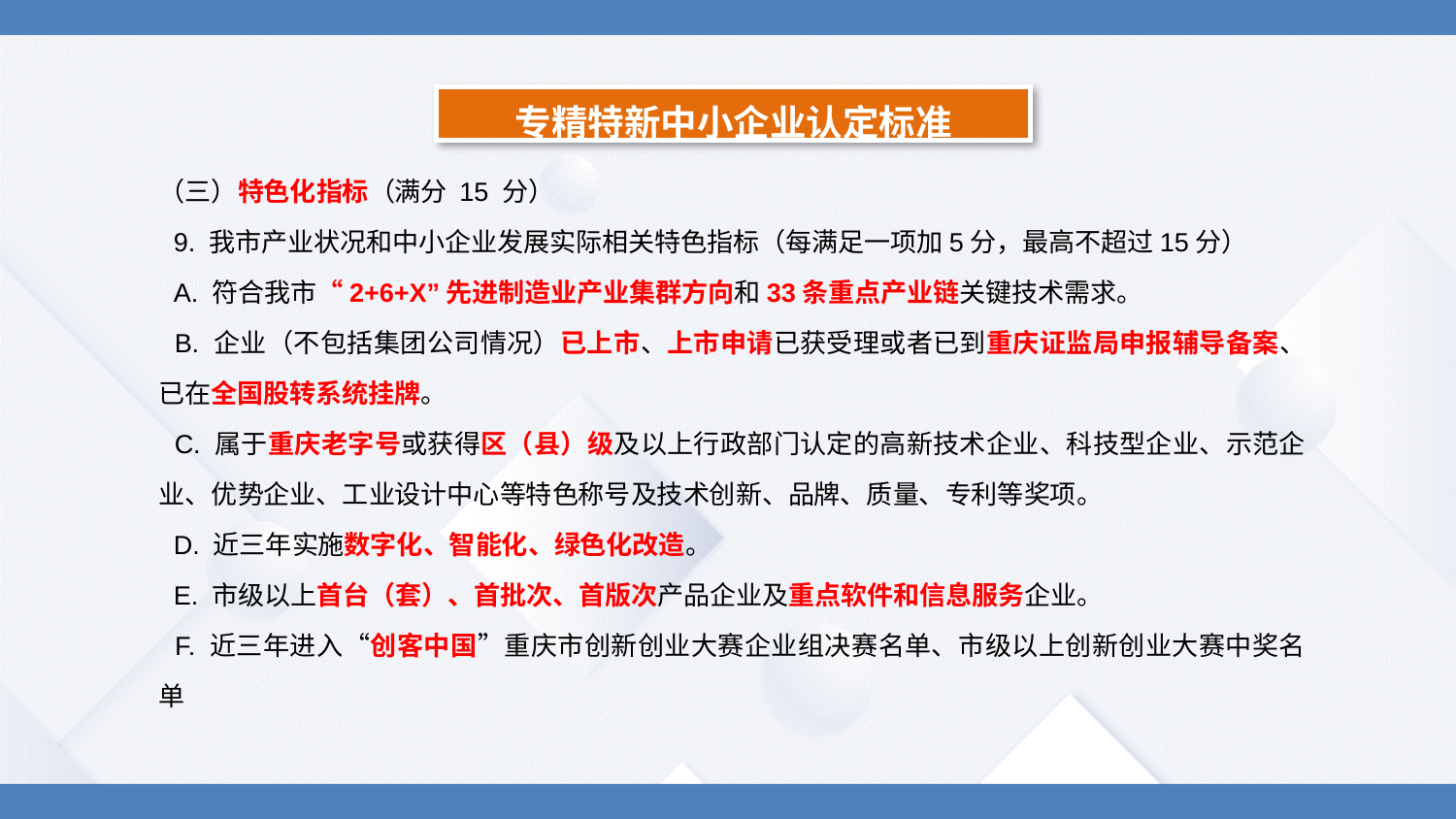

专精特新中小企业认定标准

（三）特色化指标（满分 15 分）
  9. 我市产业状况和中小企业发展实际相关特色指标（每满足一项加5分，最高不超过15分）
  A. 符合我市“2+6+X”先进制造业产业集群方向和33条重点产业链关键技术需求。
  B. 企业（不包括集团公司情况）已上市、上市申请已获受理或者已到重庆证监局申报辅导备案、已在全国股转系统挂牌。
  C. 属于重庆老字号或获得区（县）级及以上行政部门认定的高新技术企业、科技型企业、示范企业、优势企业、工业设计中心等特色称号及技术创新、品牌、质量、专利等奖项。
  D. 近三年实施数字化、智能化、绿色化改造。
  E. 市级以上首台（套）、首批次、首版次产品企业及重点软件和信息服务企业。
  F. 近三年进入“创客中国”重庆市创新创业大赛企业组决赛名单、市级以上创新创业大赛中奖名单